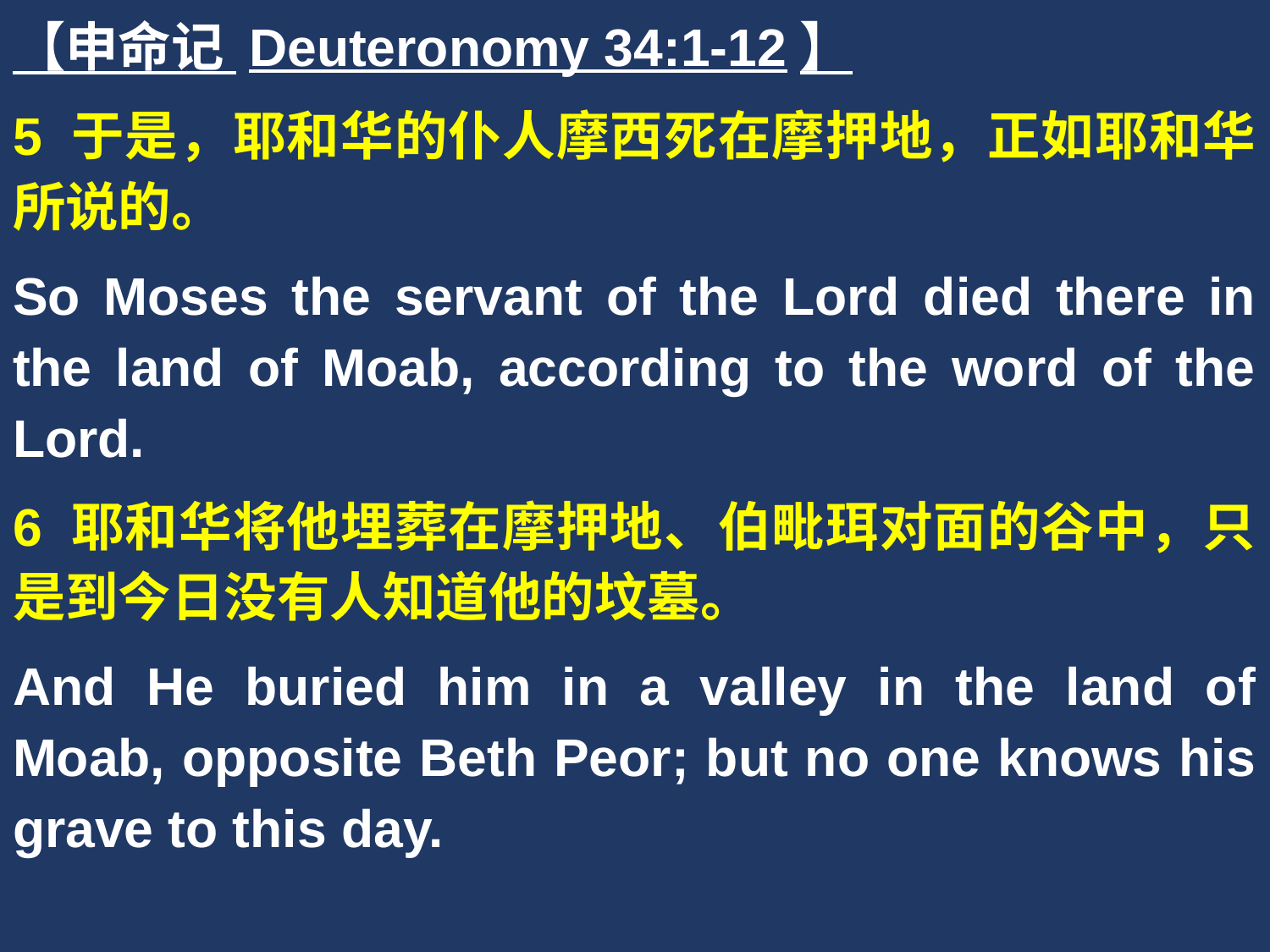

【申命记 Deuteronomy 34:1-12】
5 于是，耶和华的仆人摩西死在摩押地，正如耶和华所说的。
So Moses the servant of the Lord died there in the land of Moab, according to the word of the Lord.
6 耶和华将他埋葬在摩押地、伯毗珥对面的谷中，只是到今日没有人知道他的坟墓。
And He buried him in a valley in the land of Moab, opposite Beth Peor; but no one knows his grave to this day.